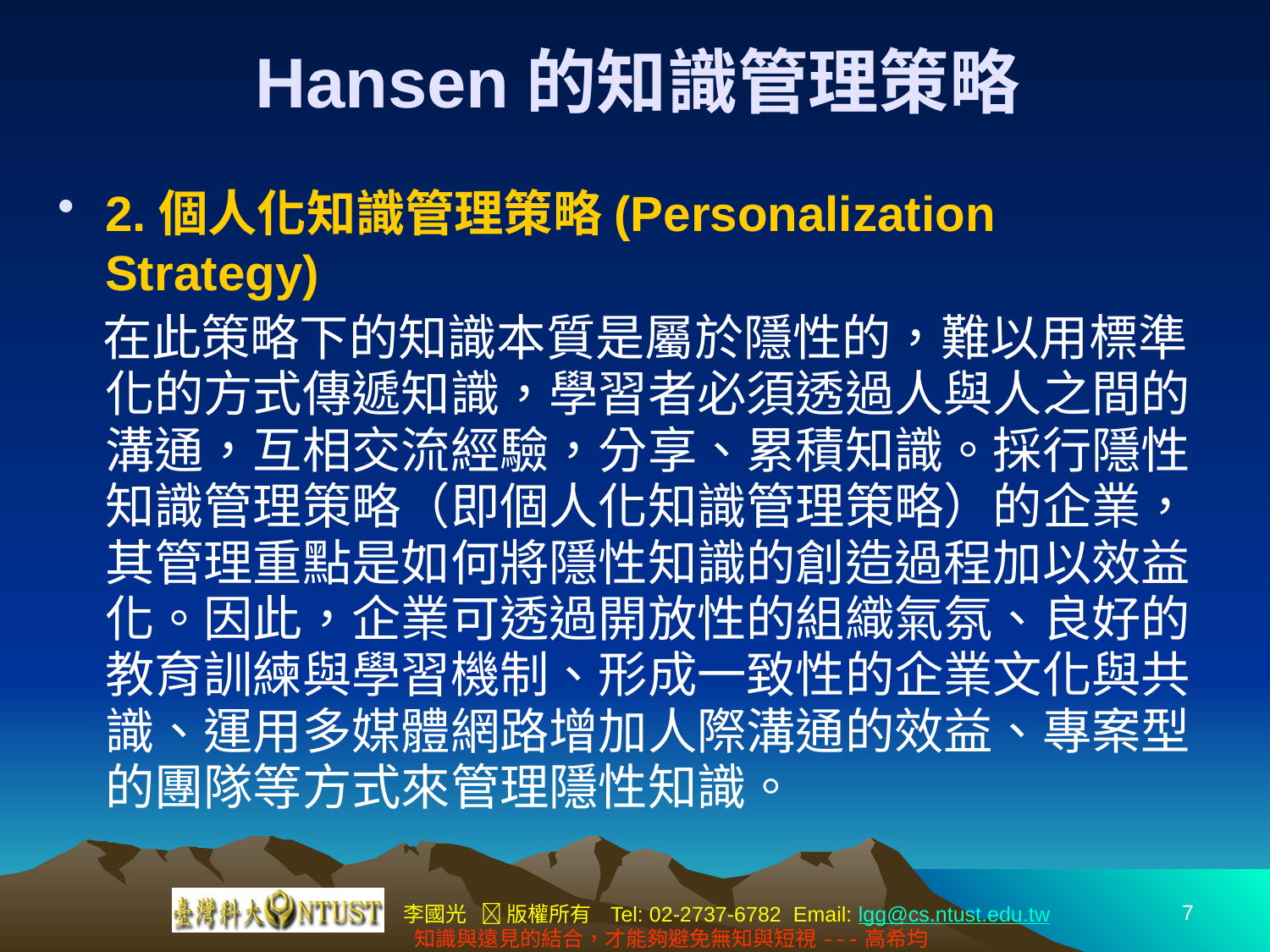

# Hansen的知識管理策略
2.個人化知識管理策略(Personalization Strategy)
   在此策略下的知識本質是屬於隱性的，難以用標準化的方式傳遞知識，學習者必須透過人與人之間的溝通，互相交流經驗，分享、累積知識。採行隱性知識管理策略（即個人化知識管理策略）的企業，其管理重點是如何將隱性知識的創造過程加以效益化。因此，企業可透過開放性的組織氣氛、良好的教育訓練與學習機制、形成一致性的企業文化與共識、運用多媒體網路增加人際溝通的效益、專案型的團隊等方式來管理隱性知識。
7